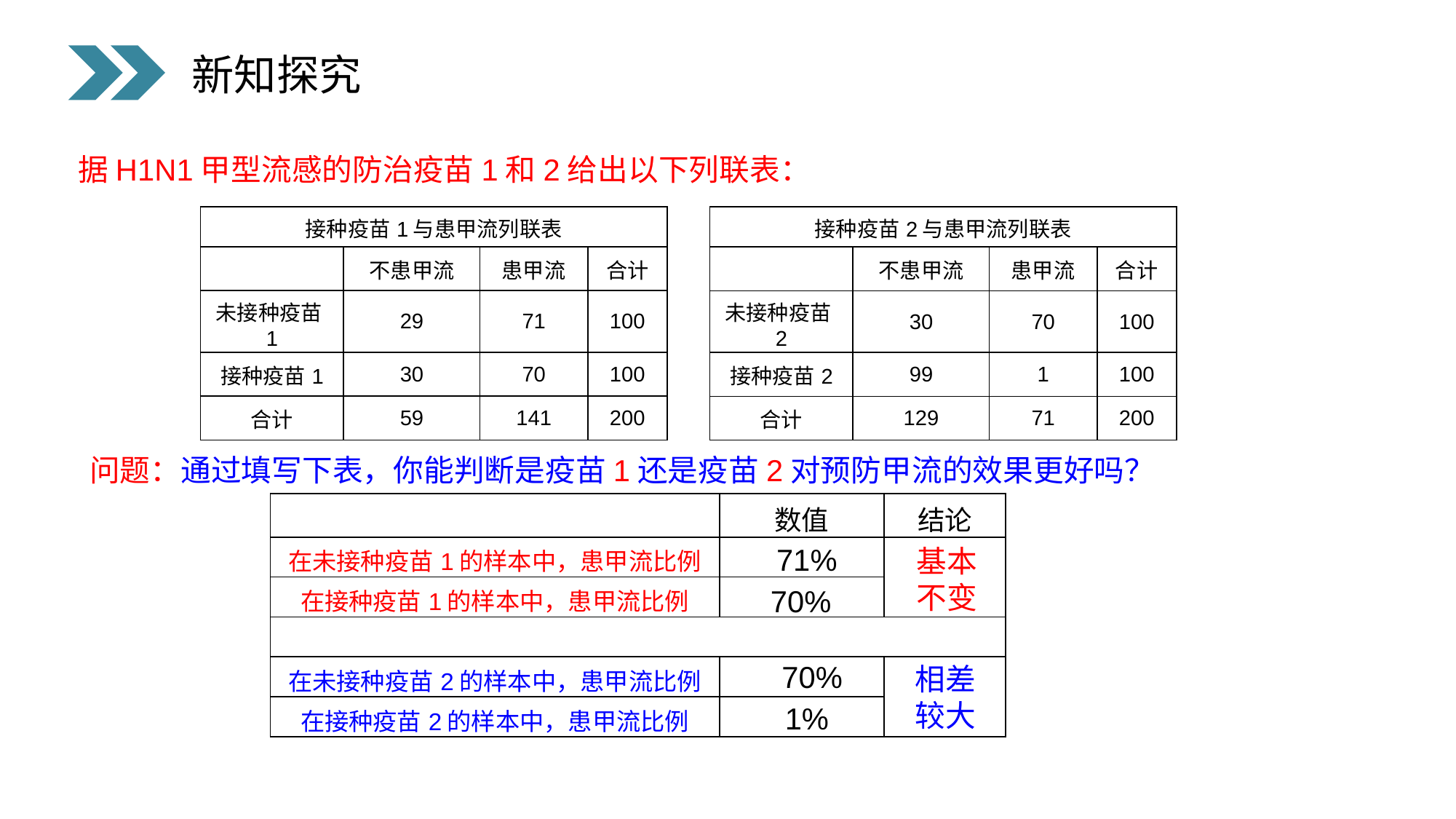

新知探究
据H1N1甲型流感的防治疫苗1和2给出以下列联表：
| 接种疫苗1与患甲流列联表 |  |  |  |
| --- | --- | --- | --- |
|  | 不患甲流 | 患甲流 | 合计 |
| 未接种疫苗1 | 29 | 71 | 100 |
| 接种疫苗1 | 30 | 70 | 100 |
| 合计 | 59 | 141 | 200 |
| 接种疫苗2与患甲流列联表 |  |  |  |
| --- | --- | --- | --- |
|  | 不患甲流 | 患甲流 | 合计 |
| 未接种疫苗2 | 30 | 70 | 100 |
| 接种疫苗2 | 99 | 1 | 100 |
| 合计 | 129 | 71 | 200 |
问题：通过填写下表，你能判断是疫苗1还是疫苗2对预防甲流的效果更好吗？
|  | 数值 | 结论 |
| --- | --- | --- |
| 在未接种疫苗1的样本中，患甲流比例 |  |  |
| 在接种疫苗1的样本中，患甲流比例 |  |  |
|  |  |  |
| 在未接种疫苗2的样本中，患甲流比例 |  |  |
| 在接种疫苗2的样本中，患甲流比例 |  |  |
71%
基本
不变
70%
70%
相差
较大
1%